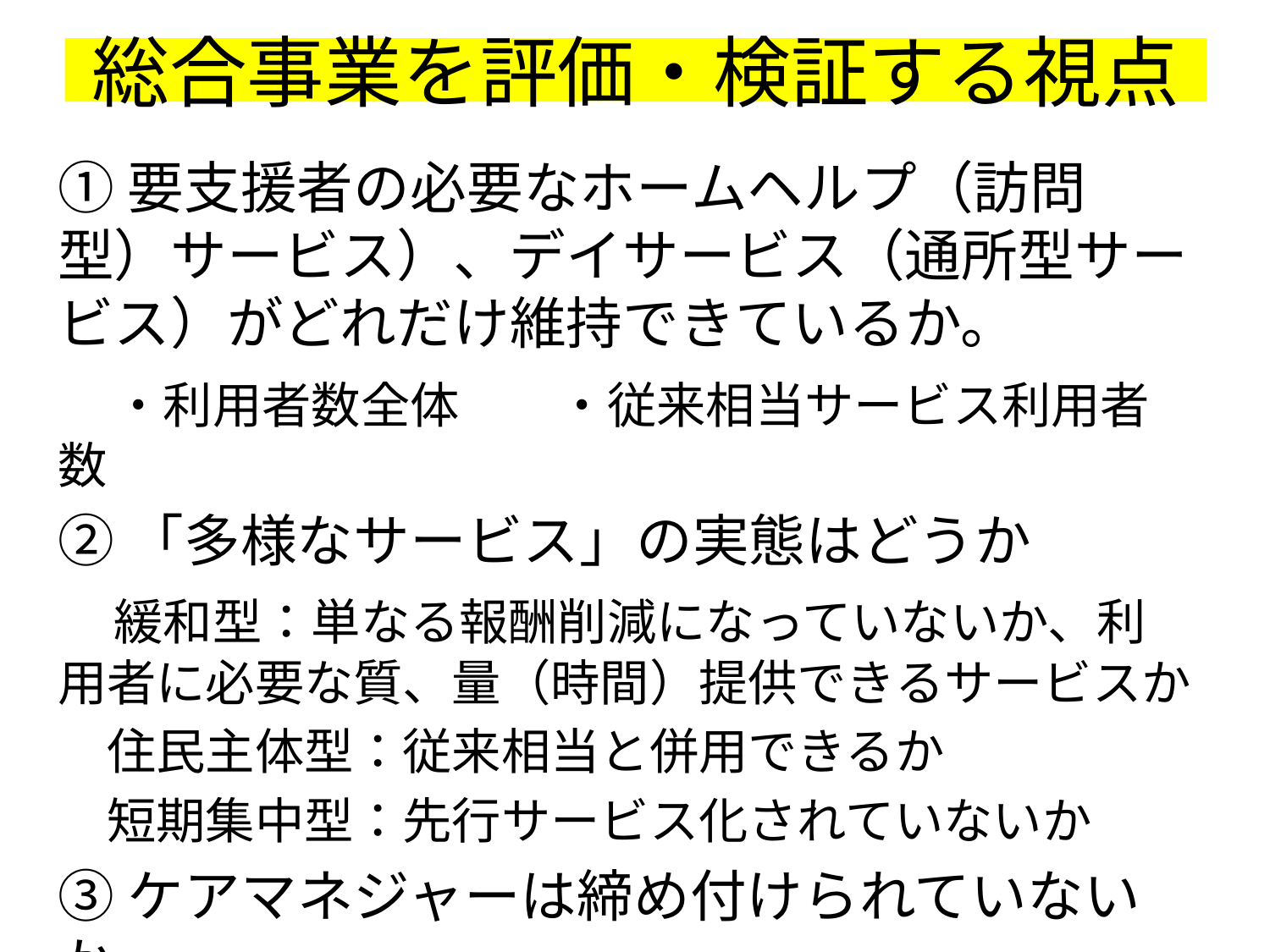

# 総合事業を評価・検証する視点
①要支援者の必要なホームヘルプ（訪問型）サービス）、デイサービス（通所型サービス）がどれだけ維持できているか。
　・利用者数全体　　・従来相当サービス利用者数
②「多様なサービス」の実態はどうか
　緩和型：単なる報酬削減になっていないか、利用者に必要な質、量（時間）提供できるサービスか
　住民主体型：従来相当と併用できるか
　短期集中型：先行サービス化されていないか
③ケアマネジャーは締め付けられていないか